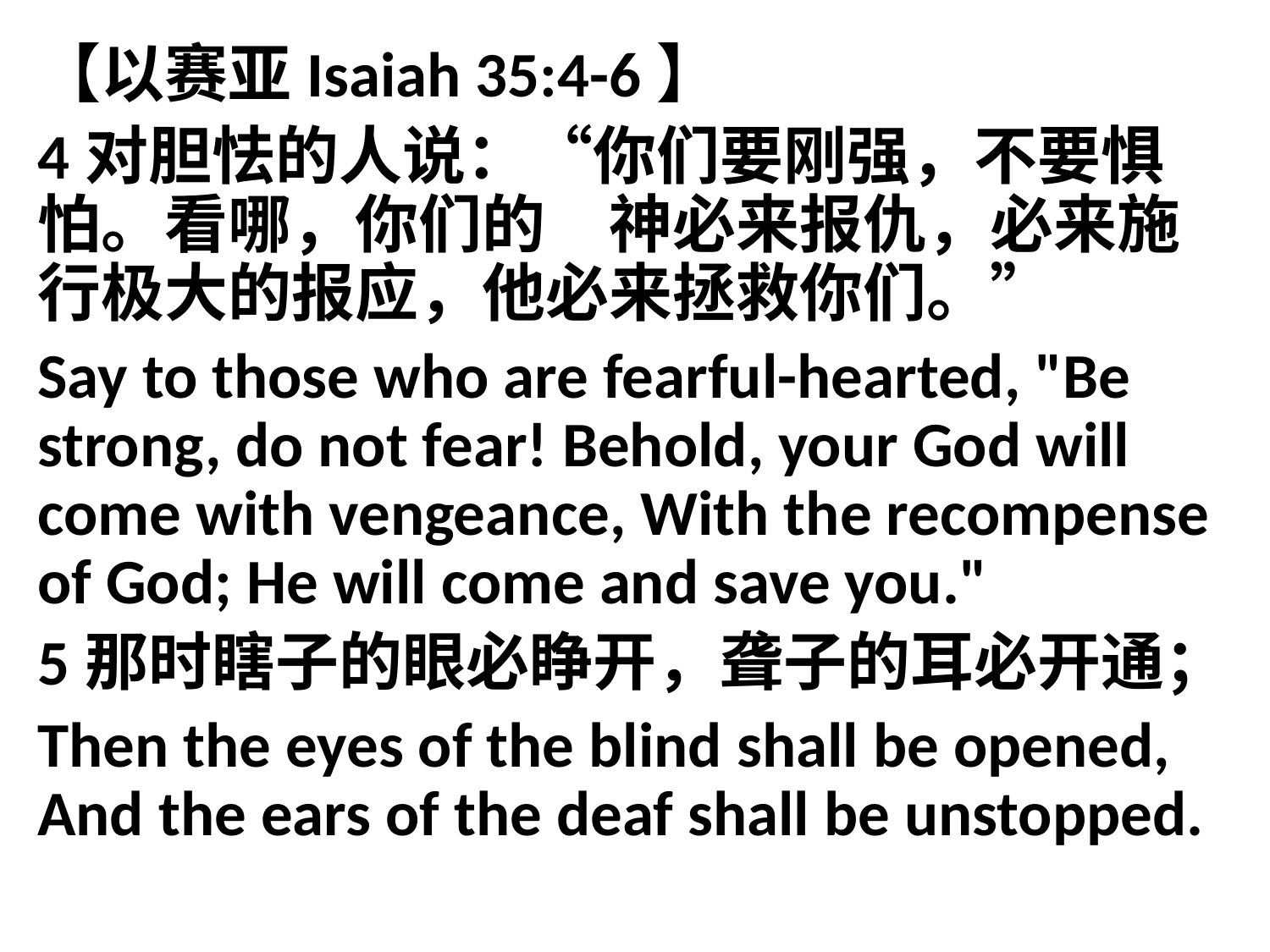

【以赛亚Isaiah 35:4-6】
4对胆怯的人说：“你们要刚强，不要惧怕。看哪，你们的　神必来报仇，必来施行极大的报应，他必来拯救你们。”
Say to those who are fearful-hearted, "Be strong, do not fear! Behold, your God will come with vengeance, With the recompense of God; He will come and save you."
5那时瞎子的眼必睁开，聋子的耳必开通；
Then the eyes of the blind shall be opened, And the ears of the deaf shall be unstopped.